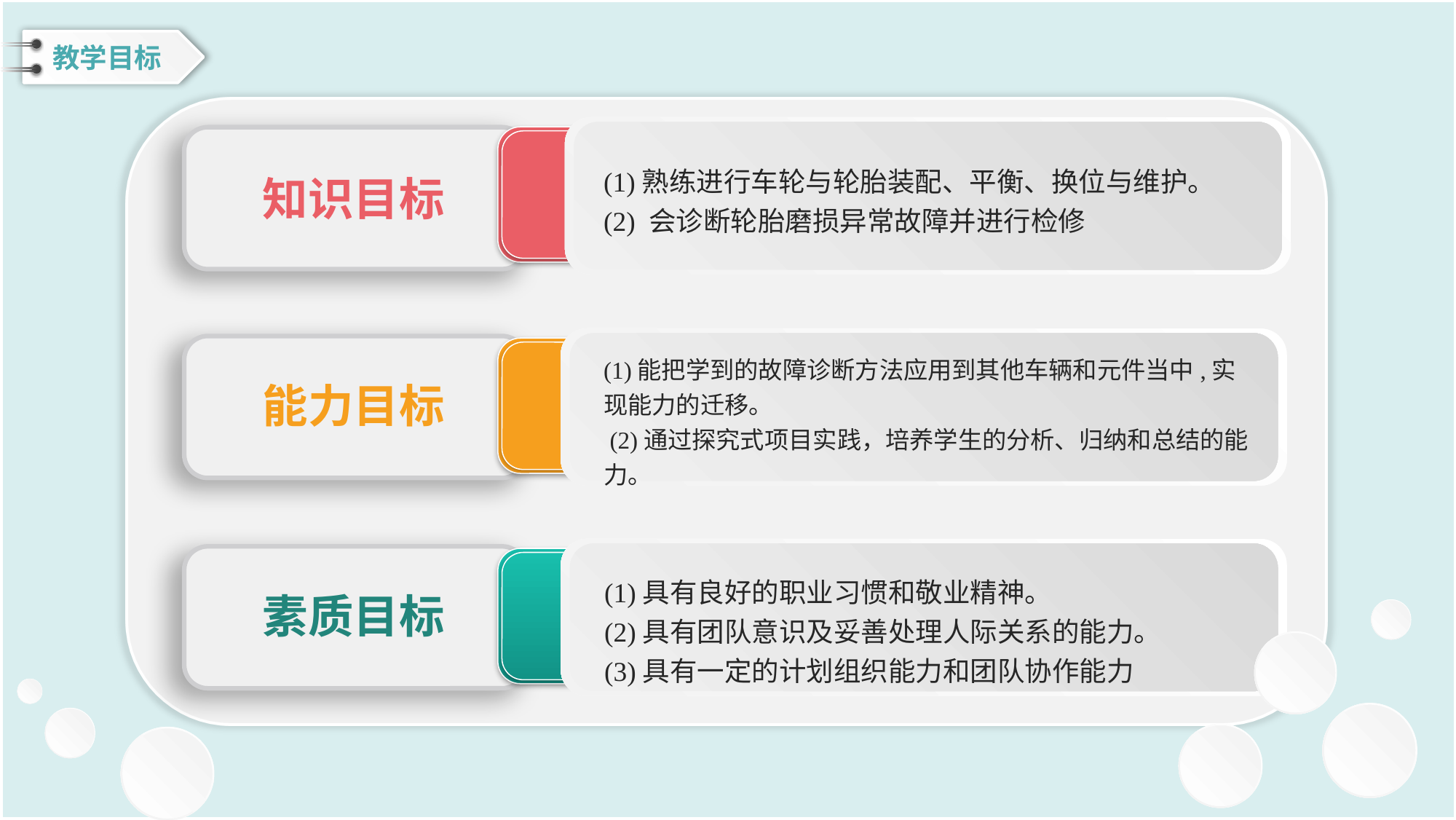

教学目标

(1)熟练进行车轮与轮胎装配、平衡、换位与维护。
(2) 会诊断轮胎磨损异常故障并进行检修
知识目标

(1)能把学到的故障诊断方法应用到其他车辆和元件当中,实现能力的迁移。
 (2)通过探究式项目实践，培养学生的分析、归纳和总结的能力。
能力目标

(1)具有良好的职业习惯和敬业精神。
(2)具有团队意识及妥善处理人际关系的能力。
(3)具有一定的计划组织能力和团队协作能力
素质目标